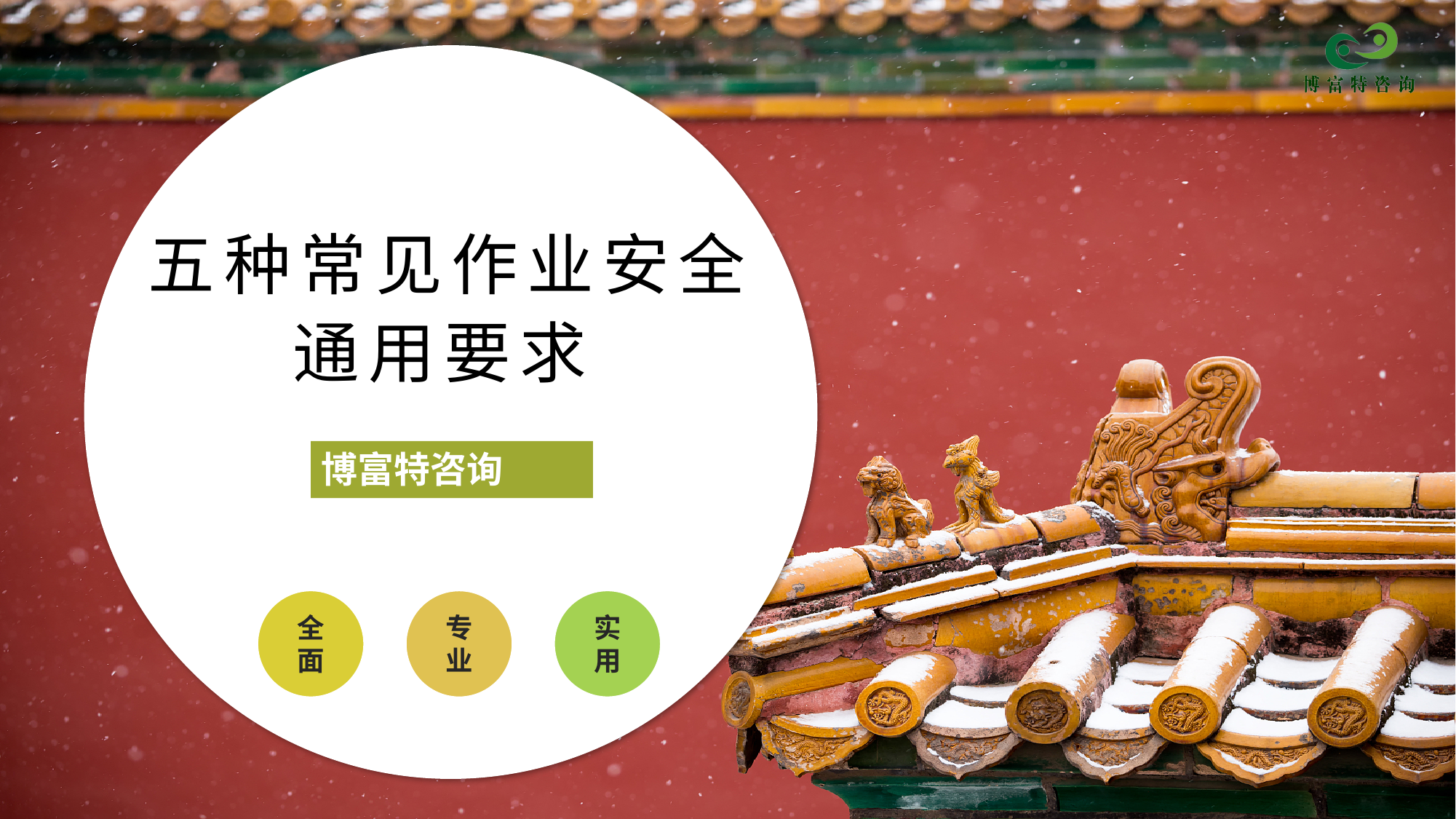

# 五种常见作业安全 通用要求
博富特咨询
全面
实用
专业